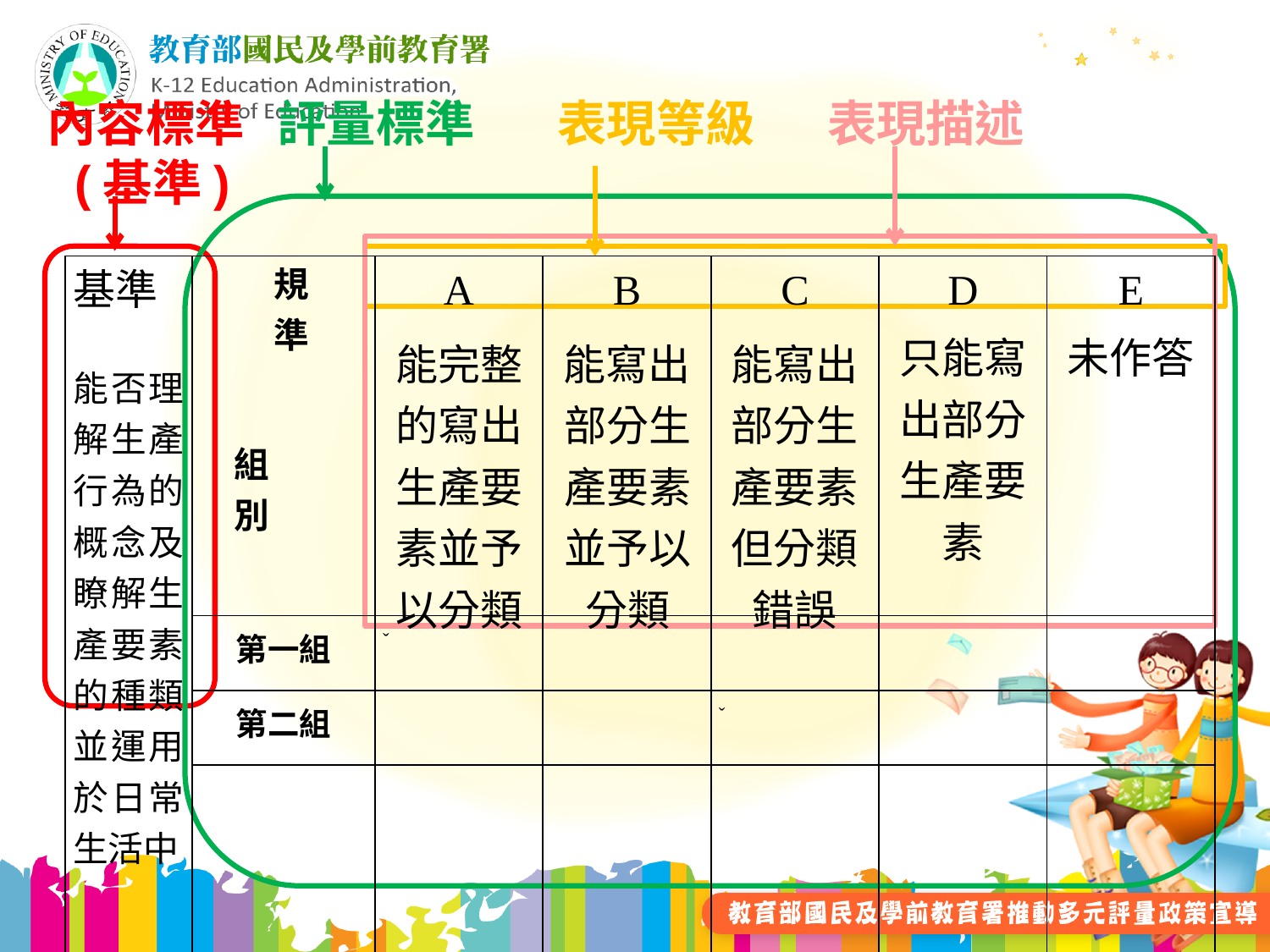

評量標準
表現等級
表現描述
內容標準
  (基準)

| 基準 能否理解生產行為的概念及瞭解生產要素的種類並運用於日常生活中 | 規 準 組 別 | A | B | C | D | E |
| --- | --- | --- | --- | --- | --- | --- |
|  |  | 能完整的寫出生產要素並予以分類 | 能寫出部分生產要素並予以分類 | 能寫出部分生產要素但分類錯誤 | 只能寫出部分生產要素 | 未作答 |
|  | 第一組 | ˇ |  |  |  |  |
|  | 第二組 |  |  | ˇ |  |  |
|  | 第三組 |  |  |  |  |  |